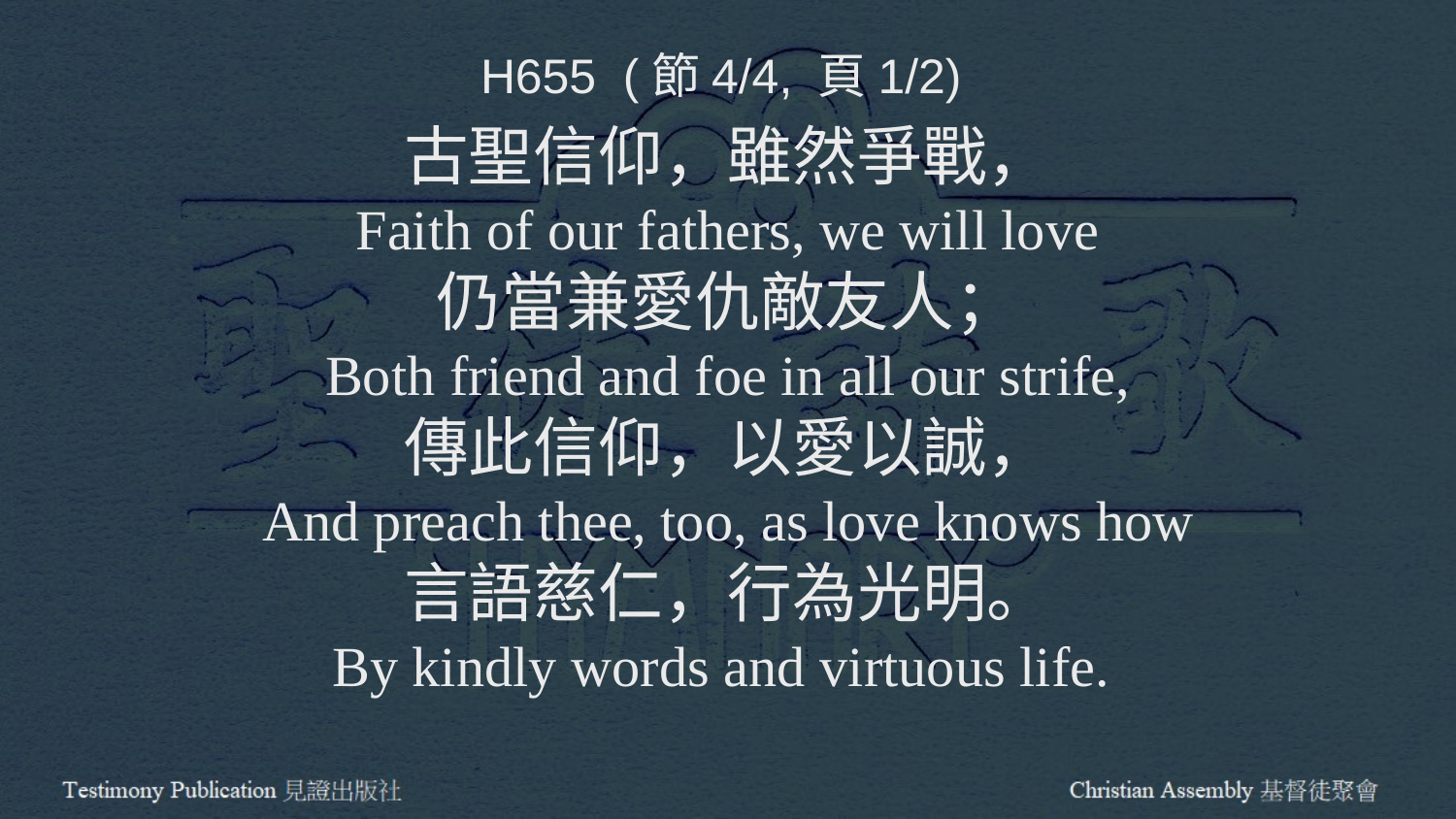

H655  (節4/4, 頁1/2)
古聖信仰，雖然爭戰，
Faith of our fathers, we will love
仍當兼愛仇敵友人；
Both friend and foe in all our strife,
傳此信仰，以愛以誠，
And preach thee, too, as love knows how
言語慈仁，行為光明。
By kindly words and virtuous life.